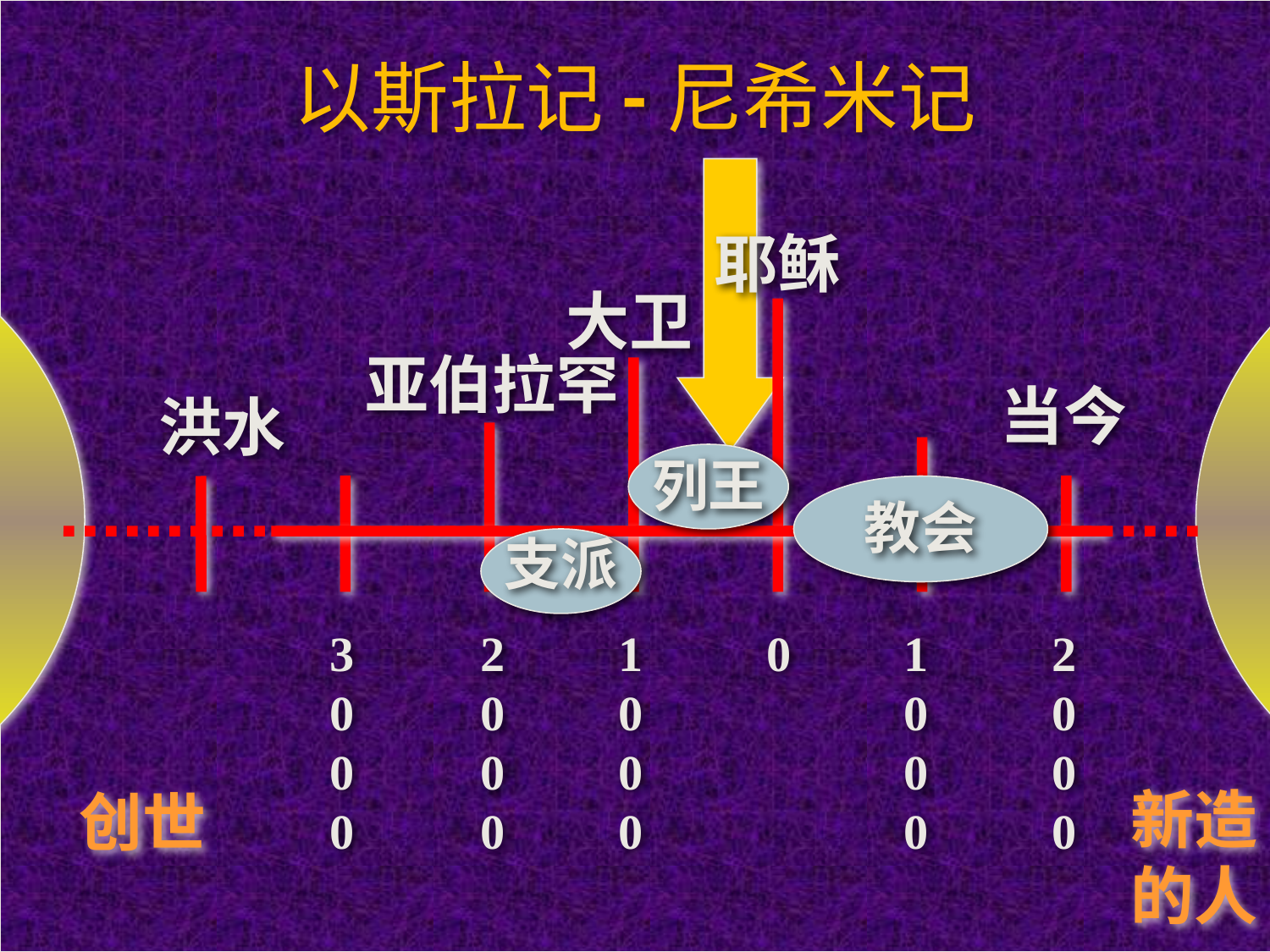

以斯拉记-尼希米记

耶稣

大卫

亚伯拉罕

当今
洪水

列王

教会
支派

3000
2000
1000
0
1000
2000
新造的人
创世